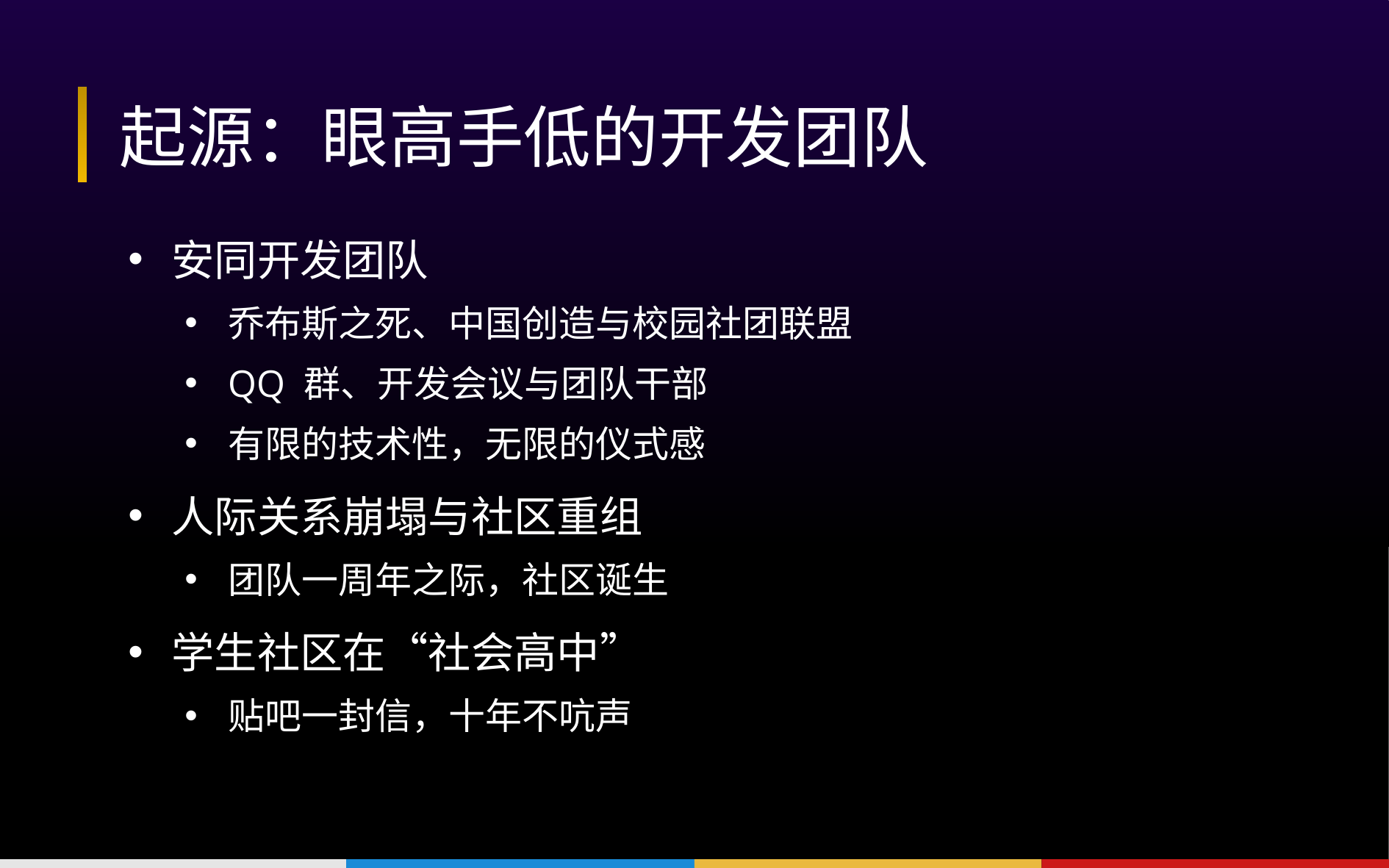

# 起源：眼高手低的开发团队
安同开发团队
乔布斯之死、中国创造与校园社团联盟
QQ 群、开发会议与团队干部
有限的技术性，无限的仪式感
人际关系崩塌与社区重组
团队一周年之际，社区诞生
学生社区在“社会高中”
贴吧一封信，十年不吭声
3